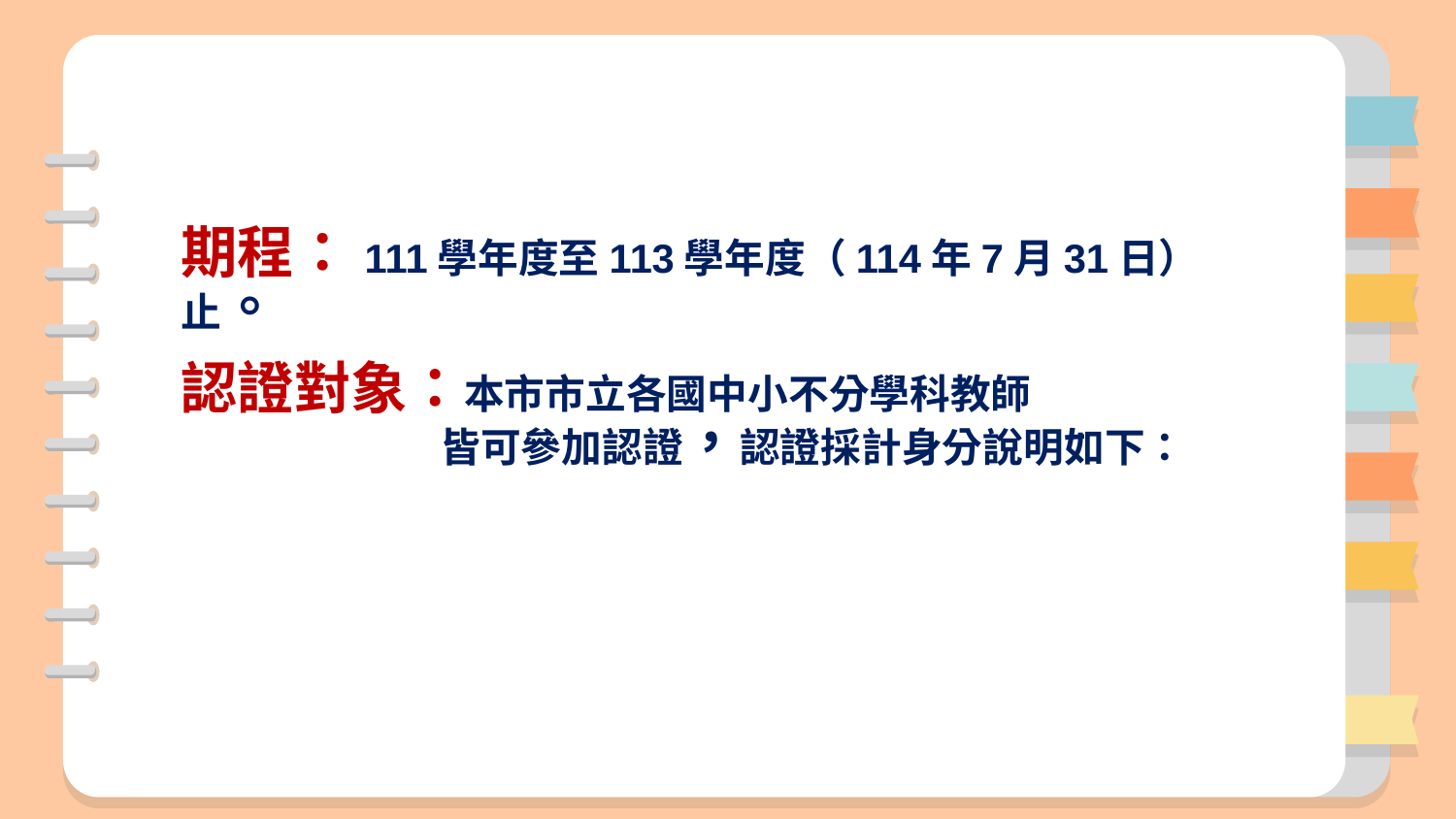

# 期程：111學年度至113學年度（114年7月31日）止。
認證對象：本市市立各國中小不分學科教師
                           皆可參加認證，認證採計身分說明如下：